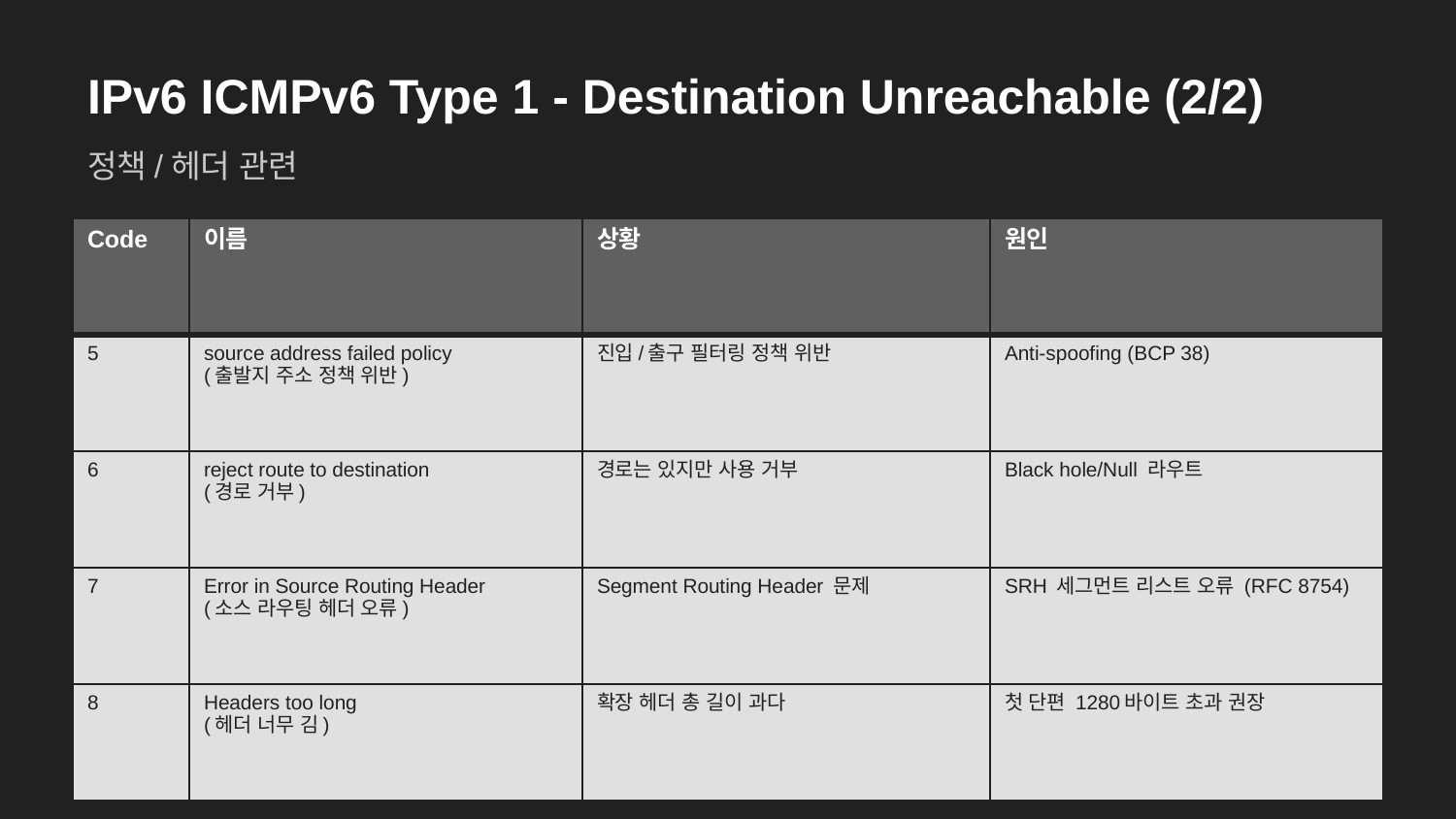

IPv6 ICMPv6 Type 1 - Destination Unreachable (2/2)
정책/헤더 관련
| Code | 이름 | 상황 | 원인 |
| --- | --- | --- | --- |
| 5 | source address failed policy (출발지 주소 정책 위반) | 진입/출구 필터링 정책 위반 | Anti-spoofing (BCP 38) |
| 6 | reject route to destination (경로 거부) | 경로는 있지만 사용 거부 | Black hole/Null 라우트 |
| 7 | Error in Source Routing Header (소스 라우팅 헤더 오류) | Segment Routing Header 문제 | SRH 세그먼트 리스트 오류 (RFC 8754) |
| 8 | Headers too long (헤더 너무 김) | 확장 헤더 총 길이 과다 | 첫 단편 1280바이트 초과 권장 |